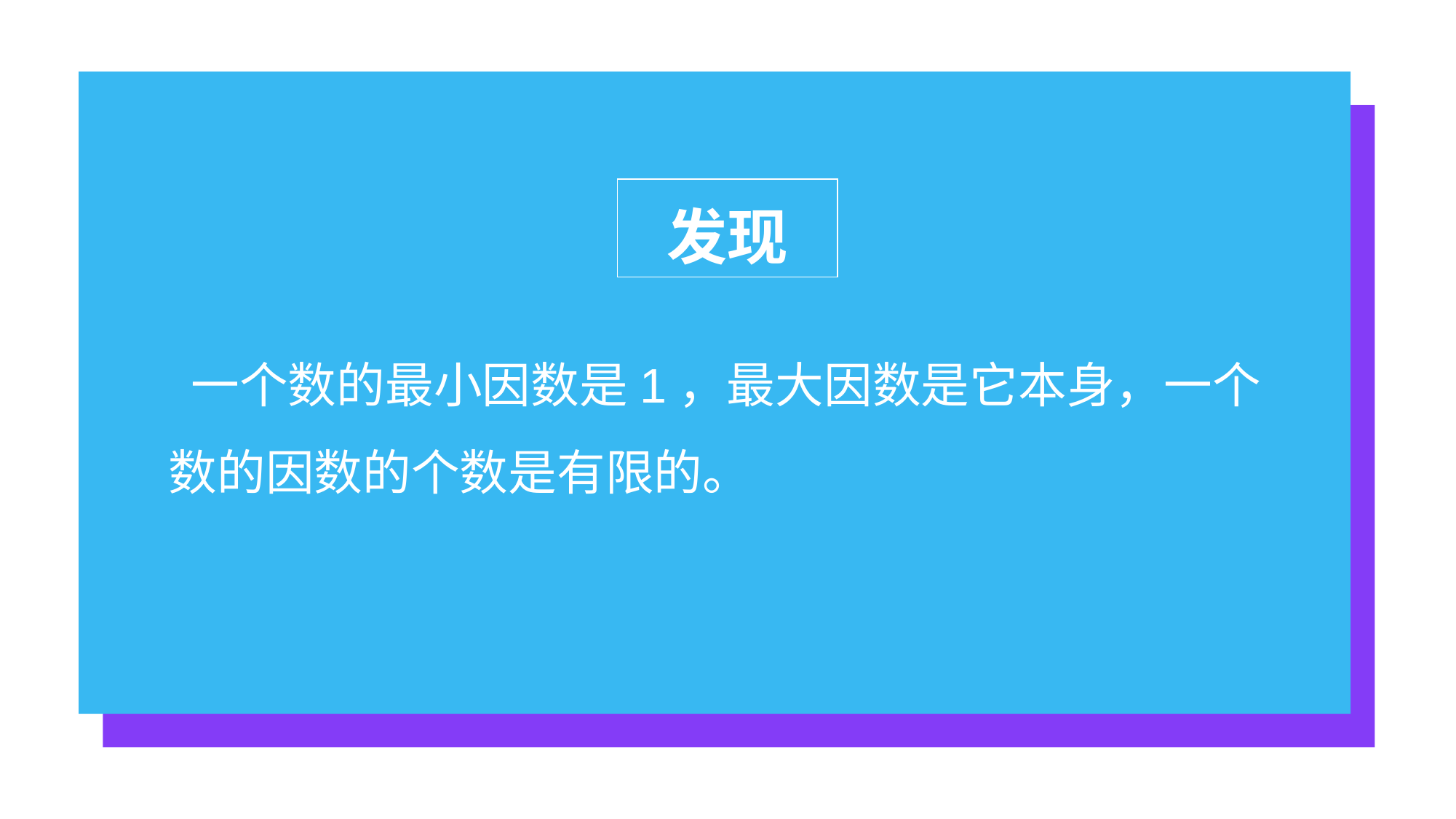

发现
 一个数的最小因数是1，最大因数是它本身，一个数的因数的个数是有限的。